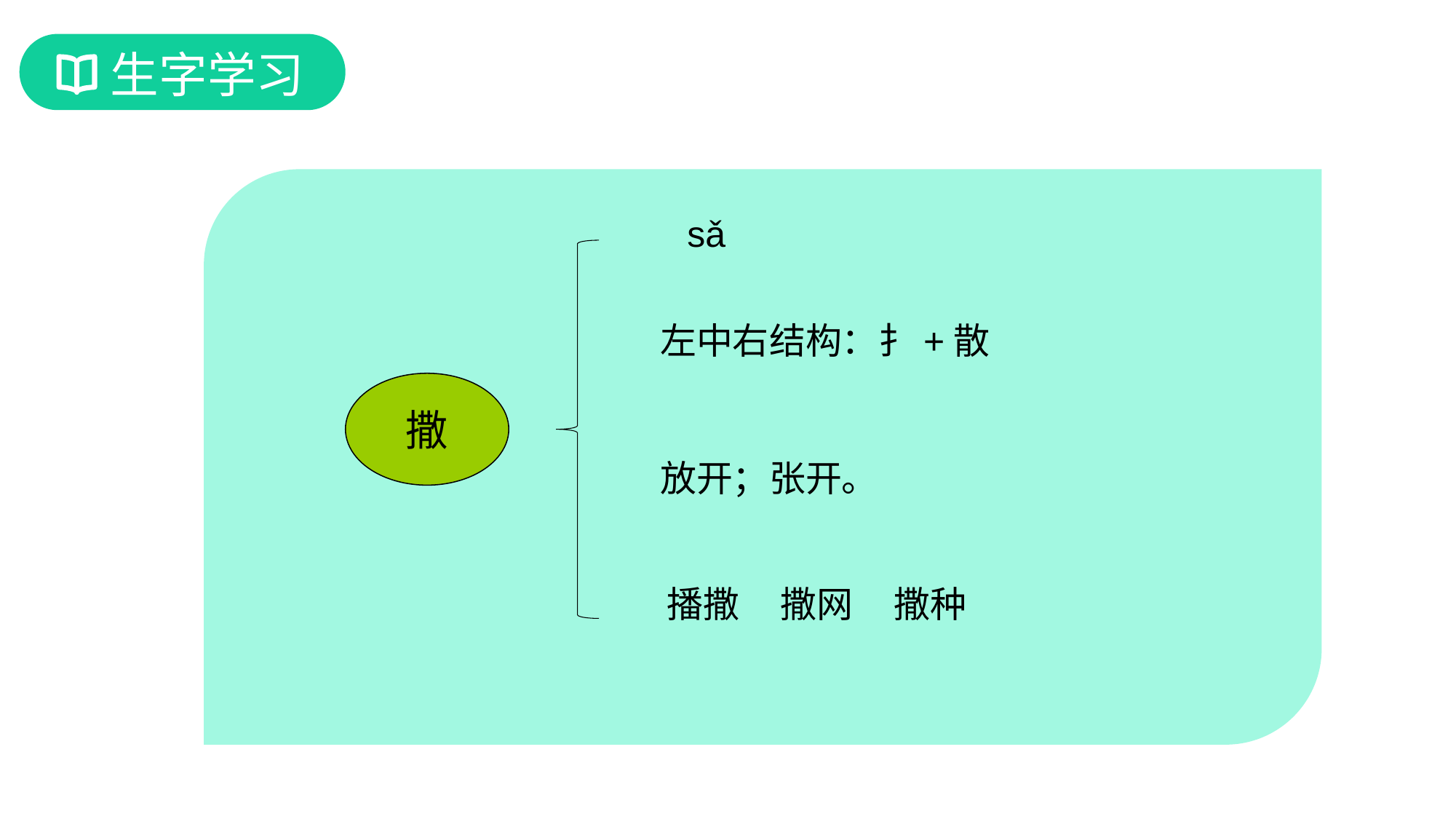

生字学习

sǎ

左中右结构：扌+散
撒
放开；张开。
播撒     撒网     撒种